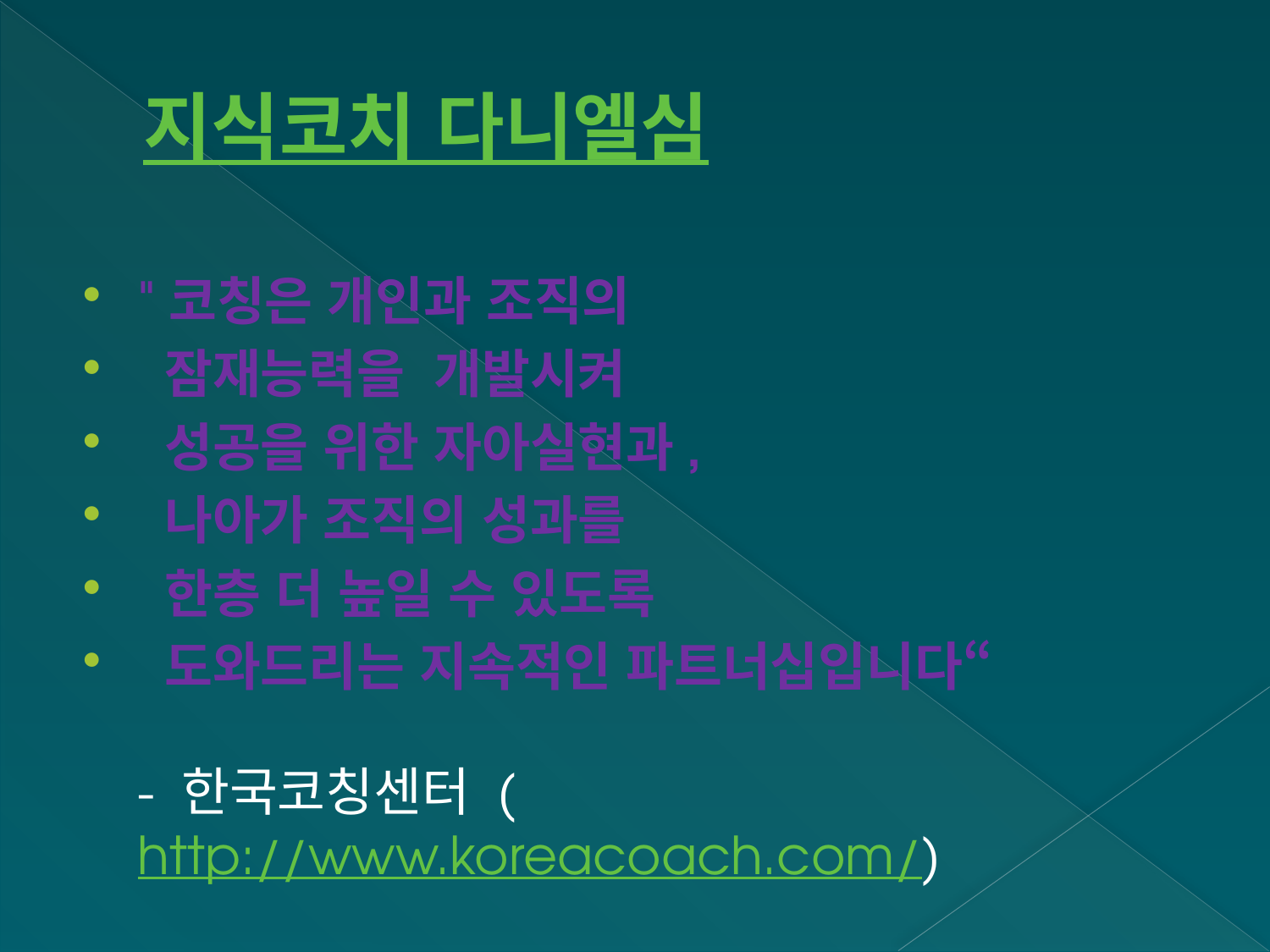

# 지식코치 다니엘심
"코칭은 개인과 조직의
 잠재능력을  개발시켜
 성공을 위한 자아실현과,
 나아가 조직의 성과를
 한층 더 높일 수 있도록
 도와드리는 지속적인 파트너십입니다“
                                                                        - 한국코칭센터 (http://www.koreacoach.com/)